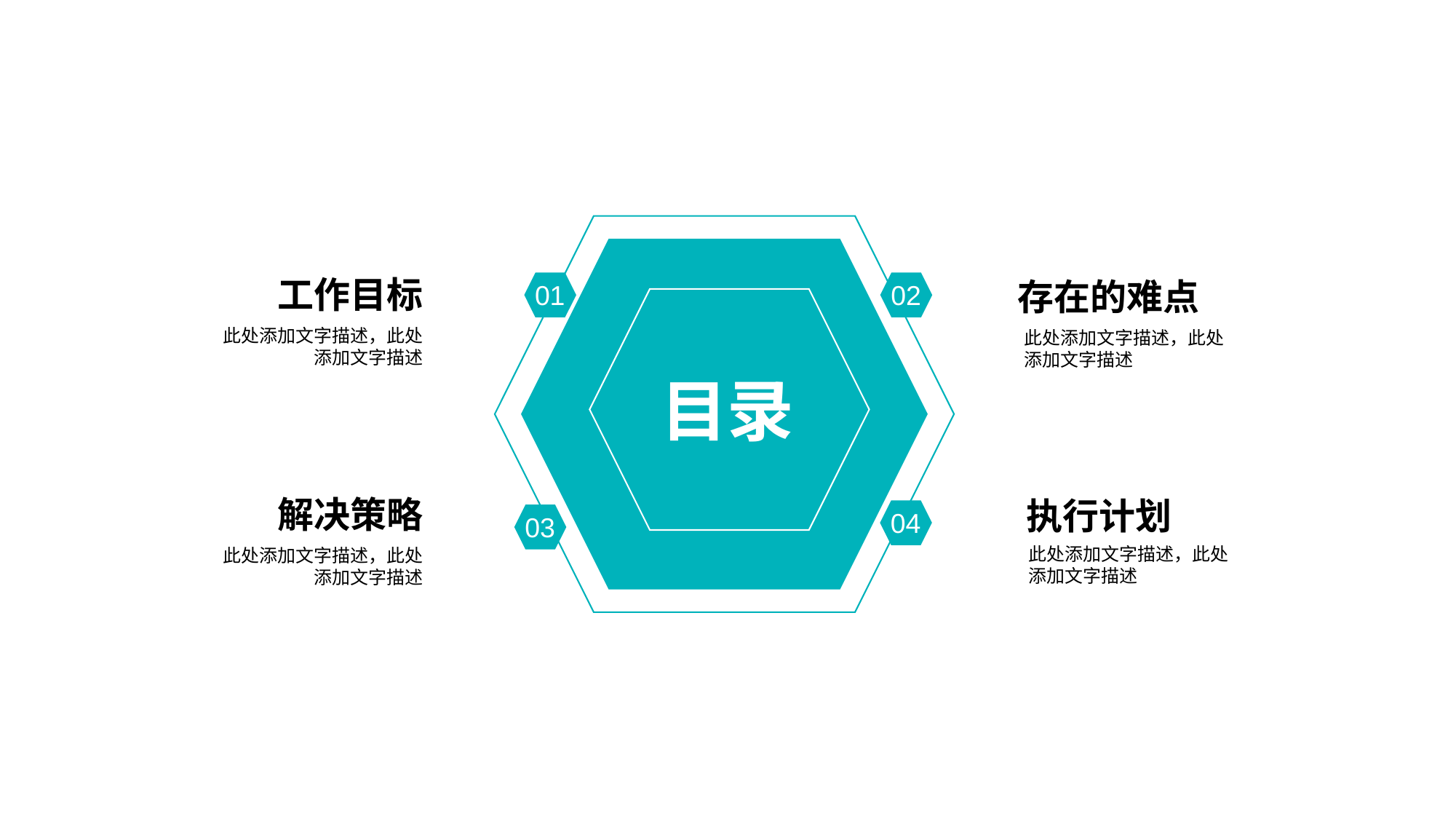

工作目标
存在的难点

01

02

此处添加文字描述，此处添加文字描述
此处添加文字描述，此处添加文字描述
目录
解决策略
执行计划

04

03
此处添加文字描述，此处添加文字描述
此处添加文字描述，此处添加文字描述